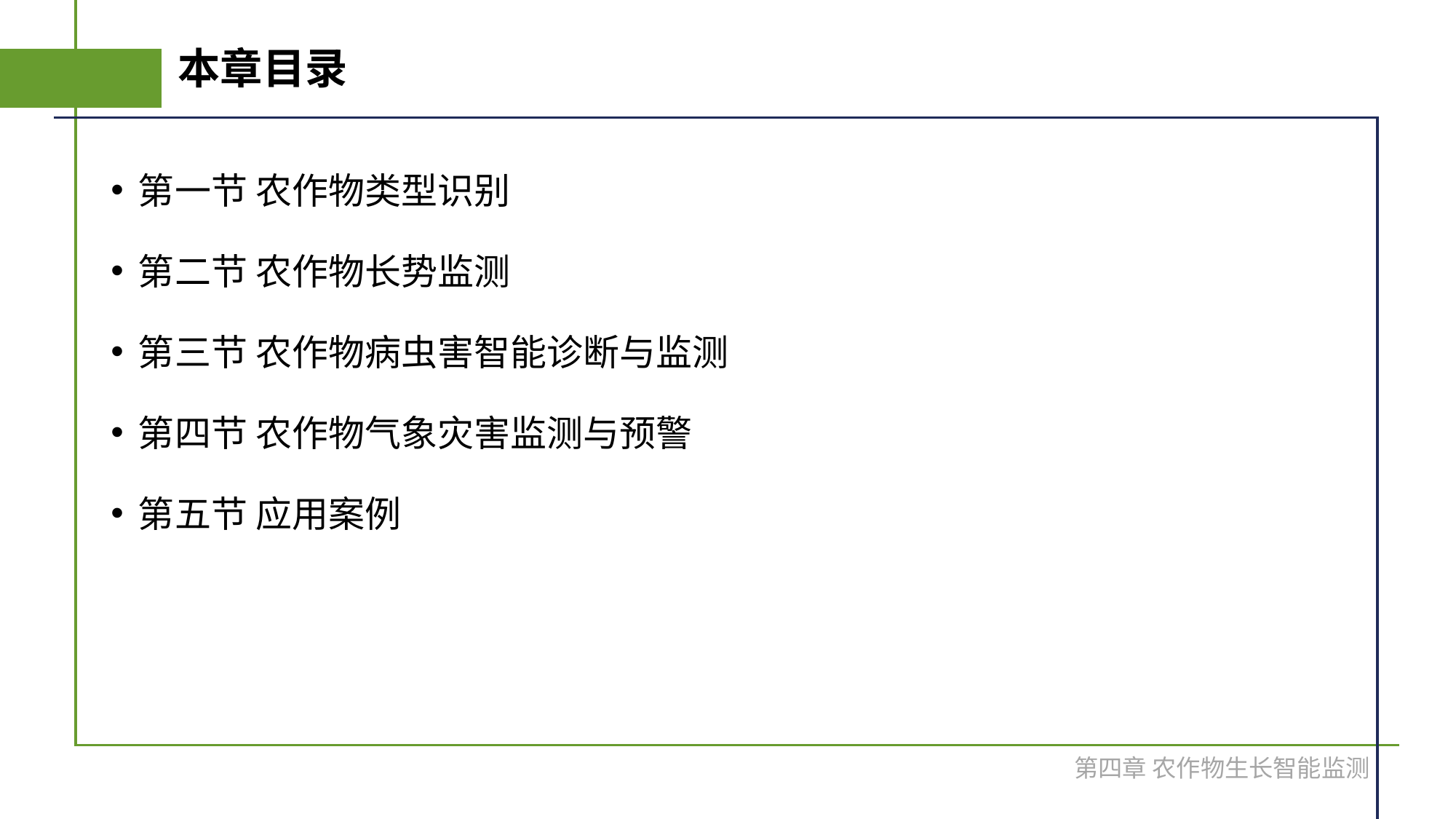

# 本章目录
第一节 农作物类型识别
第二节 农作物长势监测
第三节 农作物病虫害智能诊断与监测
第四节 农作物气象灾害监测与预警
第五节 应用案例
第四章 农作物生长智能监测